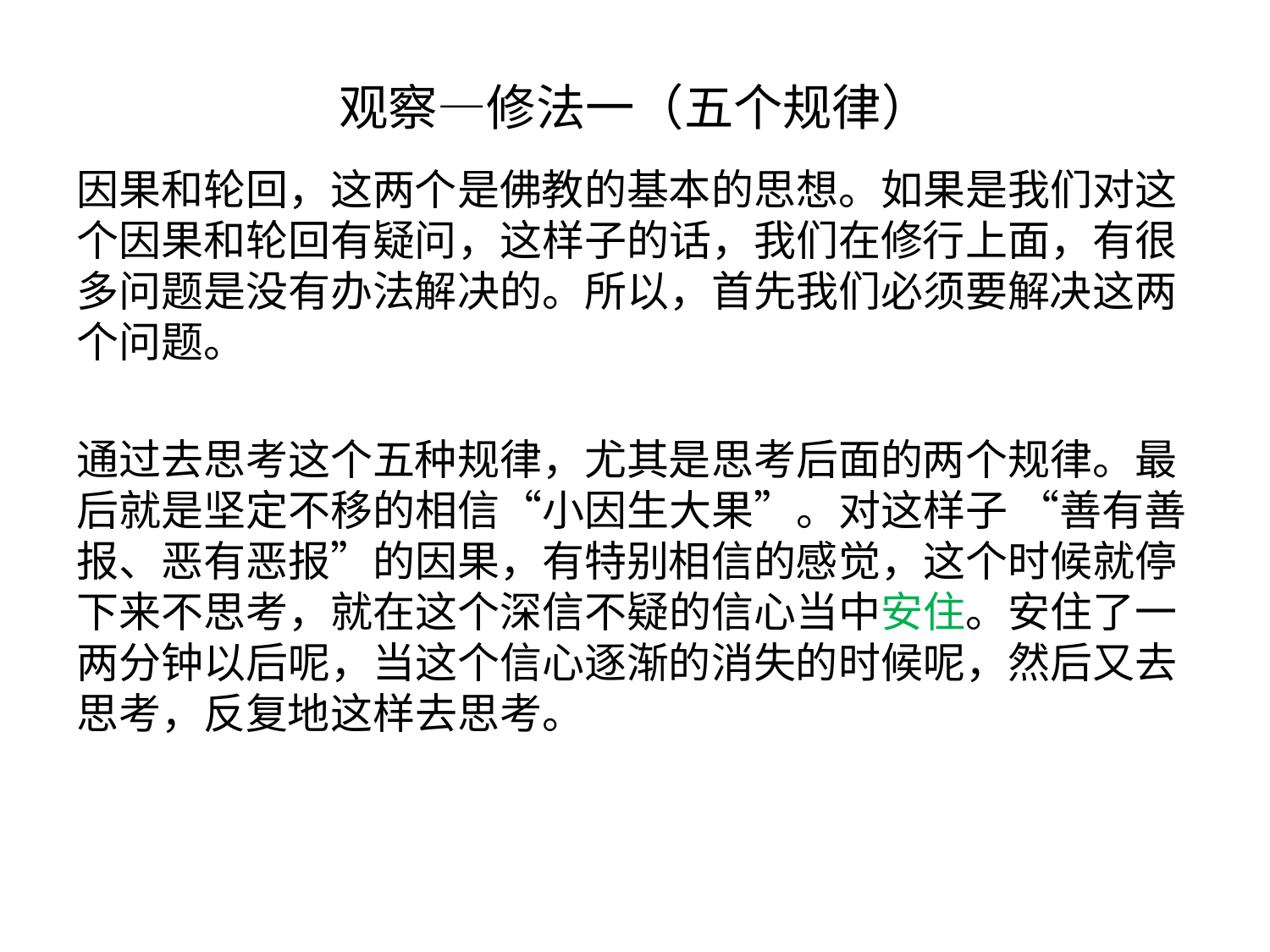

# 观察—修法一（五个规律）
因果和轮回，这两个是佛教的基本的思想。如果是我们对这个因果和轮回有疑问，这样子的话，我们在修行上面，有很多问题是没有办法解决的。所以，首先我们必须要解决这两个问题。

通过去思考这个五种规律，尤其是思考后面的两个规律。最后就是坚定不移的相信“小因生大果”。对这样子 “善有善报、恶有恶报”的因果，有特别相信的感觉，这个时候就停下来不思考，就在这个深信不疑的信心当中安住。安住了一两分钟以后呢，当这个信心逐渐的消失的时候呢，然后又去思考，反复地这样去思考。